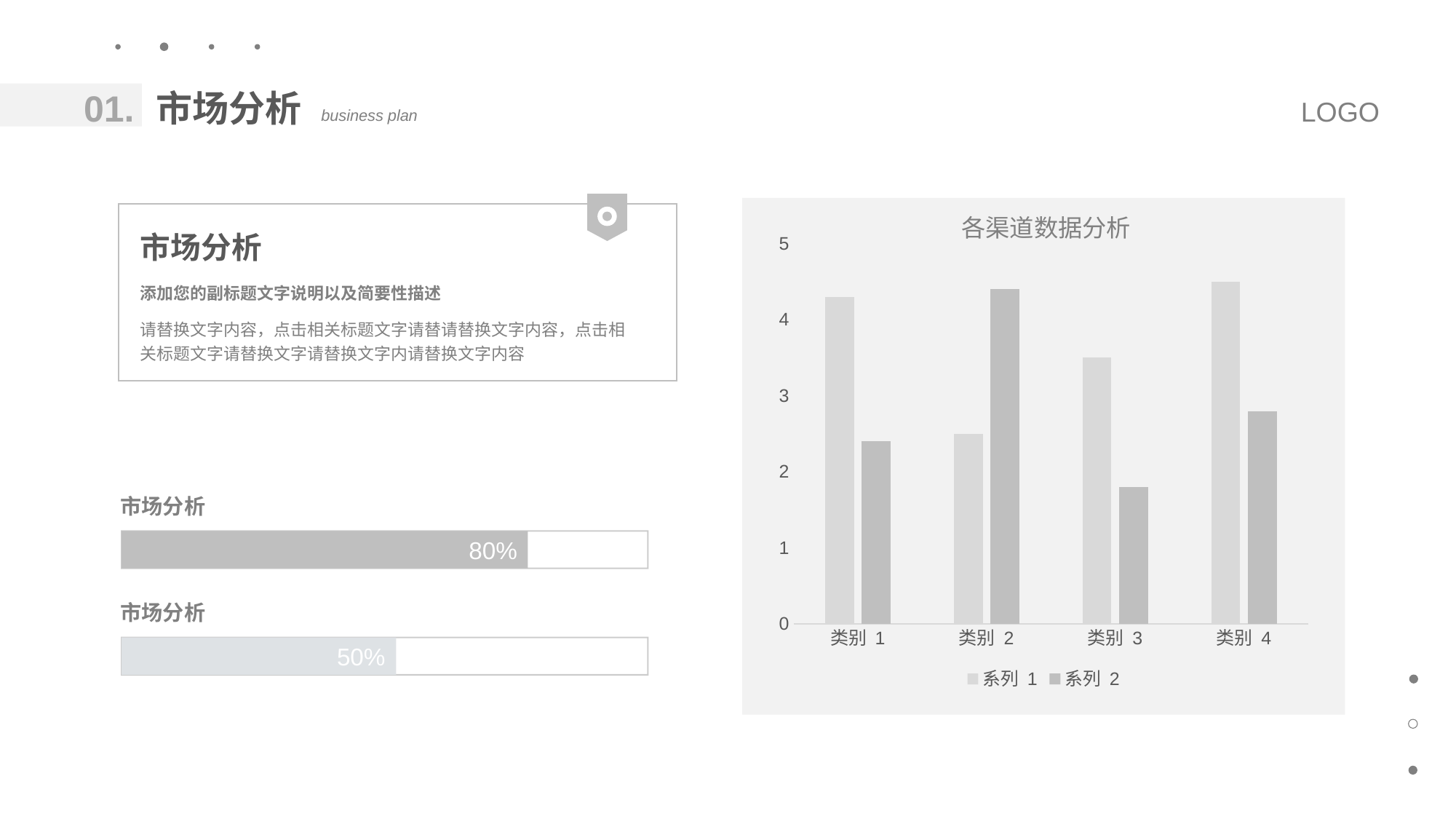

01.
市场分析

LOGO

business plan

各渠道数据分析

市场分析

### Chart

| Category | 系列 1 | 系列 2 |
|---|---|---|
| 类别 1 | 4.3 | 2.4 |
| 类别 2 | 2.5 | 4.4 |
| 类别 3 | 3.5 | 1.8 |
| 类别 4 | 4.5 | 2.8 |
添加您的副标题文字说明以及简要性描述

请替换文字内容，点击相关标题文字请替请替换文字内容，点击相关标题文字请替换文字请替换文字内请替换文字内容

市场分析
80%
市场分析
50%